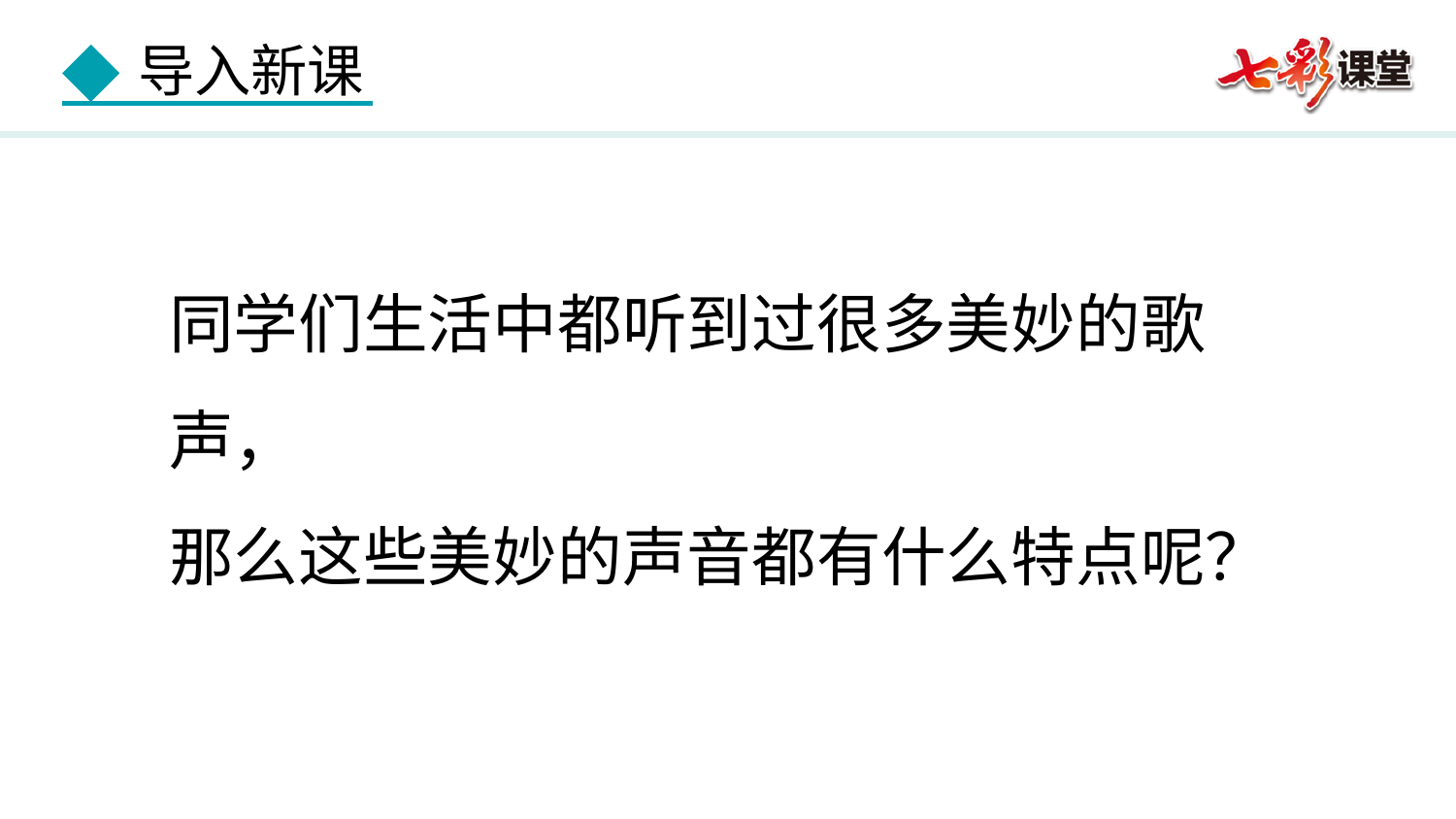

同学们生活中都听到过很多美妙的歌声，
那么这些美妙的声音都有什么特点呢？